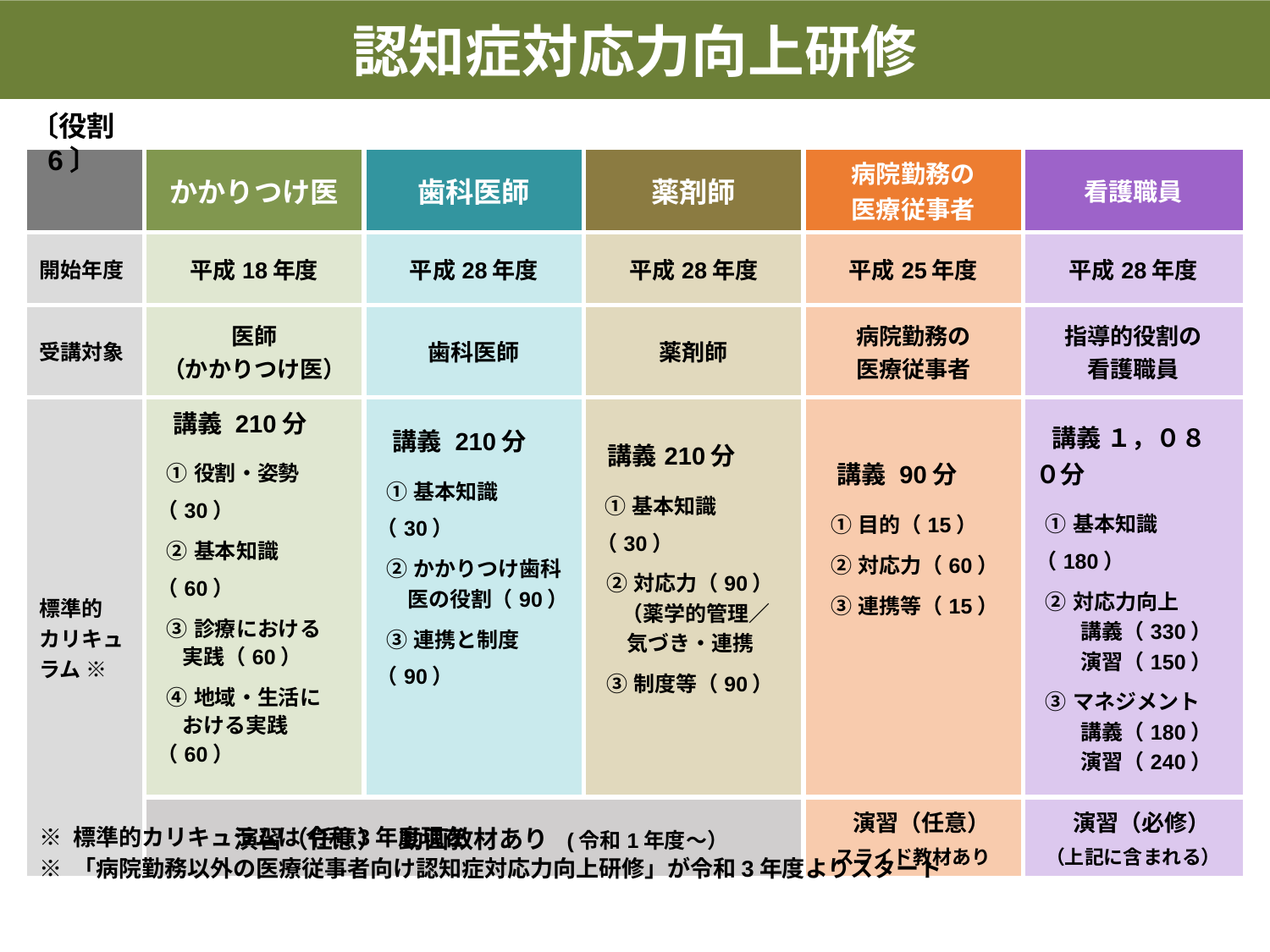

認知症対応力向上研修
〔役割 6〕
|  | かかりつけ医 | 歯科医師 | 薬剤師 | 病院勤務の 医療従事者 | 看護職員 |
| --- | --- | --- | --- | --- | --- |
| 開始年度 | 平成18年度 | 平成28年度 | 平成28年度 | 平成25年度 | 平成28年度 |
| 受講対象 | 医師 （かかりつけ医） | 歯科医師 | 薬剤師 | 病院勤務の 医療従事者 | 指導的役割の 看護職員 |
| 標準的 カリキュ ラム ※ | 講義 210分 ①役割・姿勢（30） ②基本知識（60） ③診療における 実践（60） ④地域・生活に おける実践（60） | 講義 210分 ①基本知識（30） ②かかりつけ歯科 医の役割（90） ③連携と制度（90） | 講義210分 ①基本知識（30） ②対応力（90） （薬学的管理／ 気づき・連携 ③制度等（90） | 講義 90分 ①目的（15） ②対応力（60） ③連携等（15） | 講義 １，０８０分 ①基本知識（180） ②対応力向上 講義（330） 演習（150） ③マネジメント 講義（180） 演習（240） |
|  | 演習（任意） 動画教材あり (令和1年度～） |  |  | 演習（任意） スライド教材あり | 演習（必修） （上記に含まれる） |
※ 標準的カリキュラムは 令和3年度現在
※ 「病院勤務以外の医療従事者向け認知症対応力向上研修」が令和3年度よりスタート